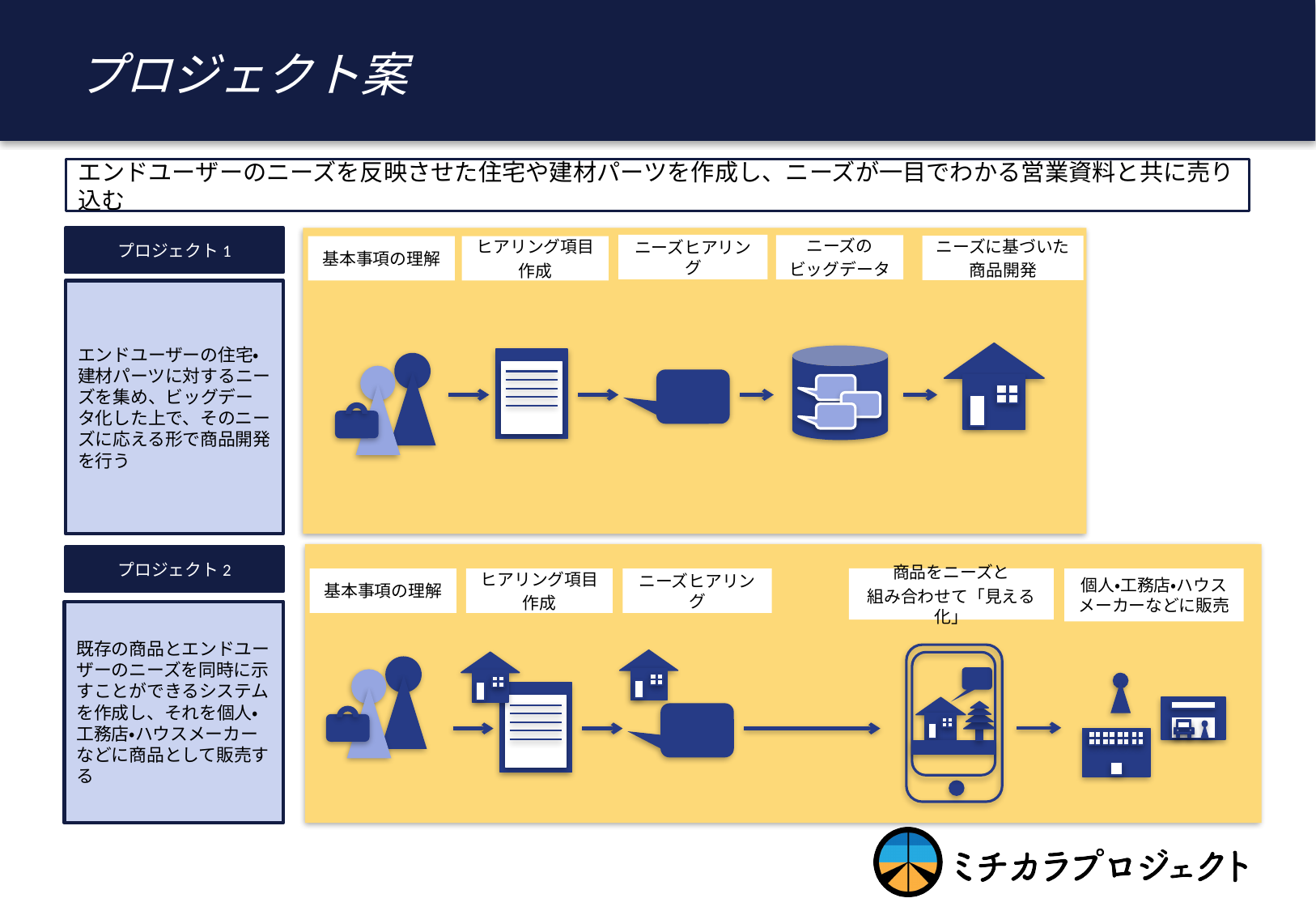

# プロジェクト案
エンドユーザーのニーズを反映させた住宅や建材パーツを作成し、ニーズが一目でわかる営業資料と共に売り込む
プロジェクト1

ニーズヒアリング
ニーズの
ビッグデータ
ニーズに基づいた
商品開発
基本事項の理解
ヒアリング項目
作成
エンドユーザーの住宅・建材パーツに対するニーズを集め、ビッグデータ化した上で、そのニーズに応える形で商品開発を行う

プロジェクト2
基本事項の理解
ヒアリング項目
作成
ニーズヒアリング
商品をニーズと
組み合わせて「見える化」
個人・工務店・ハウスメーカーなどに販売
既存の商品とエンドユーザーのニーズを同時に示すことができるシステムを作成し、それを個人・工務店・ハウスメーカーなどに商品として販売する